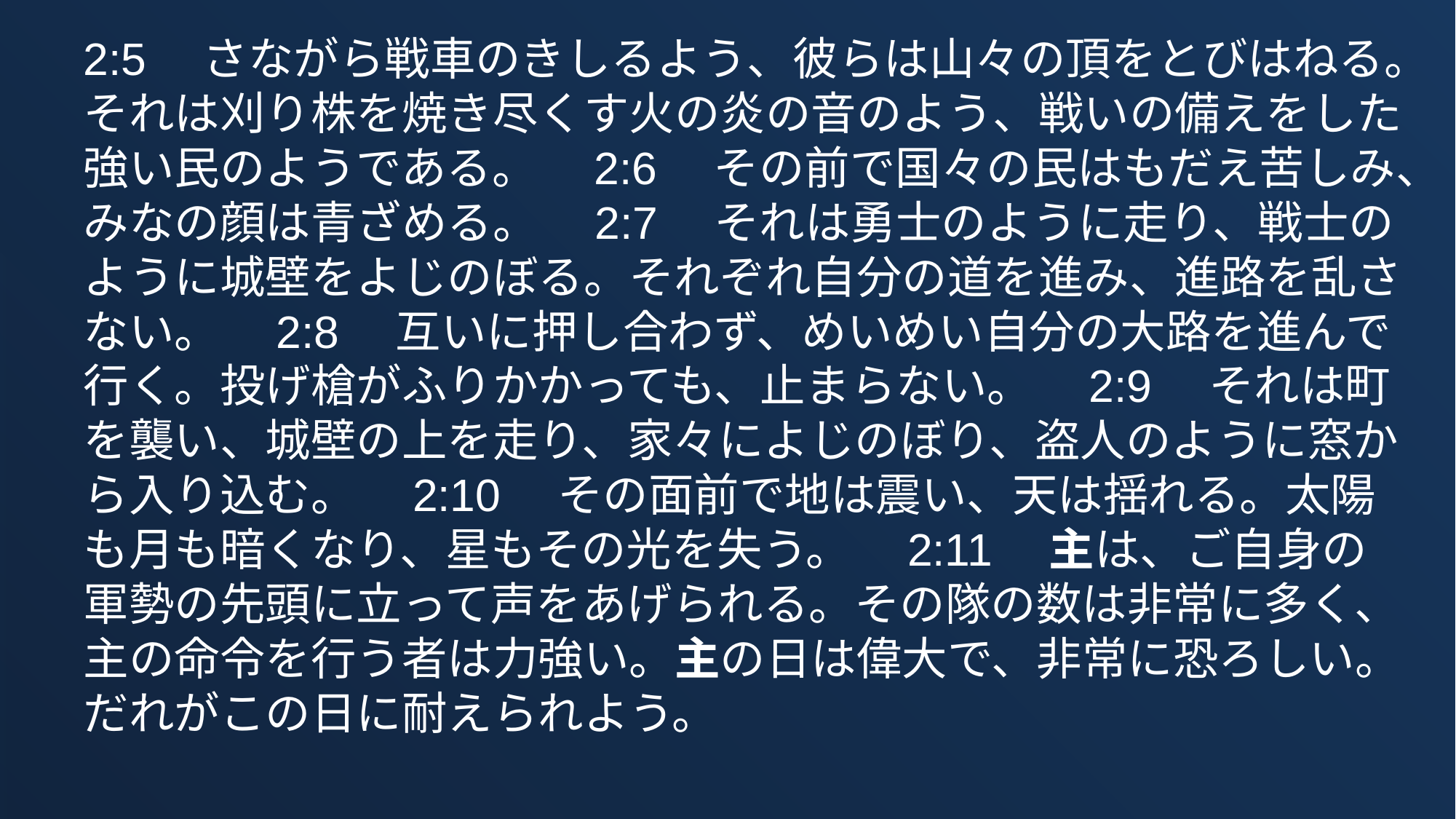

2:5　さながら戦車のきしるよう、彼らは山々の頂をとびはねる。それは刈り株を焼き尽くす火の炎の音のよう、戦いの備えをした強い民のようである。　2:6　その前で国々の民はもだえ苦しみ、みなの顔は青ざめる。　2:7　それは勇士のように走り、戦士のように城壁をよじのぼる。それぞれ自分の道を進み、進路を乱さない。　2:8　互いに押し合わず、めいめい自分の大路を進んで行く。投げ槍がふりかかっても、止まらない。　2:9　それは町を襲い、城壁の上を走り、家々によじのぼり、盗人のように窓から入り込む。　2:10　その面前で地は震い、天は揺れる。太陽も月も暗くなり、星もその光を失う。　2:11　主は、ご自身の軍勢の先頭に立って声をあげられる。その隊の数は非常に多く、主の命令を行う者は力強い。主の日は偉大で、非常に恐ろしい。だれがこの日に耐えられよう。